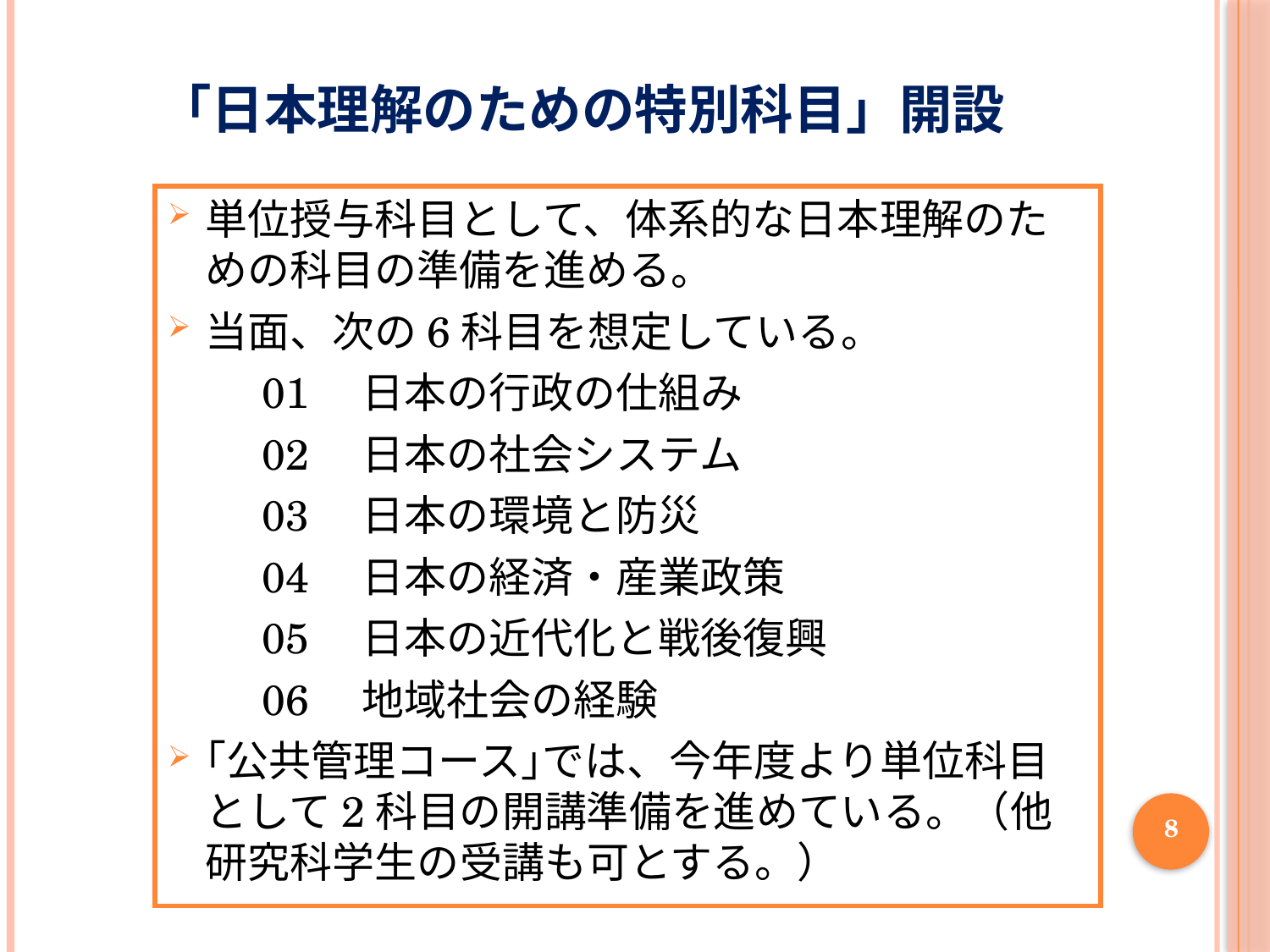

# 「日本理解のための特別科目」開設
単位授与科目として、体系的な日本理解のための科目の準備を進める。
当面、次の6科目を想定している。
　　01　日本の行政の仕組み
　　02　日本の社会システム
　　03　日本の環境と防災
　　04　日本の経済・産業政策
　　05　日本の近代化と戦後復興
　　06　地域社会の経験
｢公共管理コース｣では、今年度より単位科目として2科目の開講準備を進めている。（他研究科学生の受講も可とする。）
8